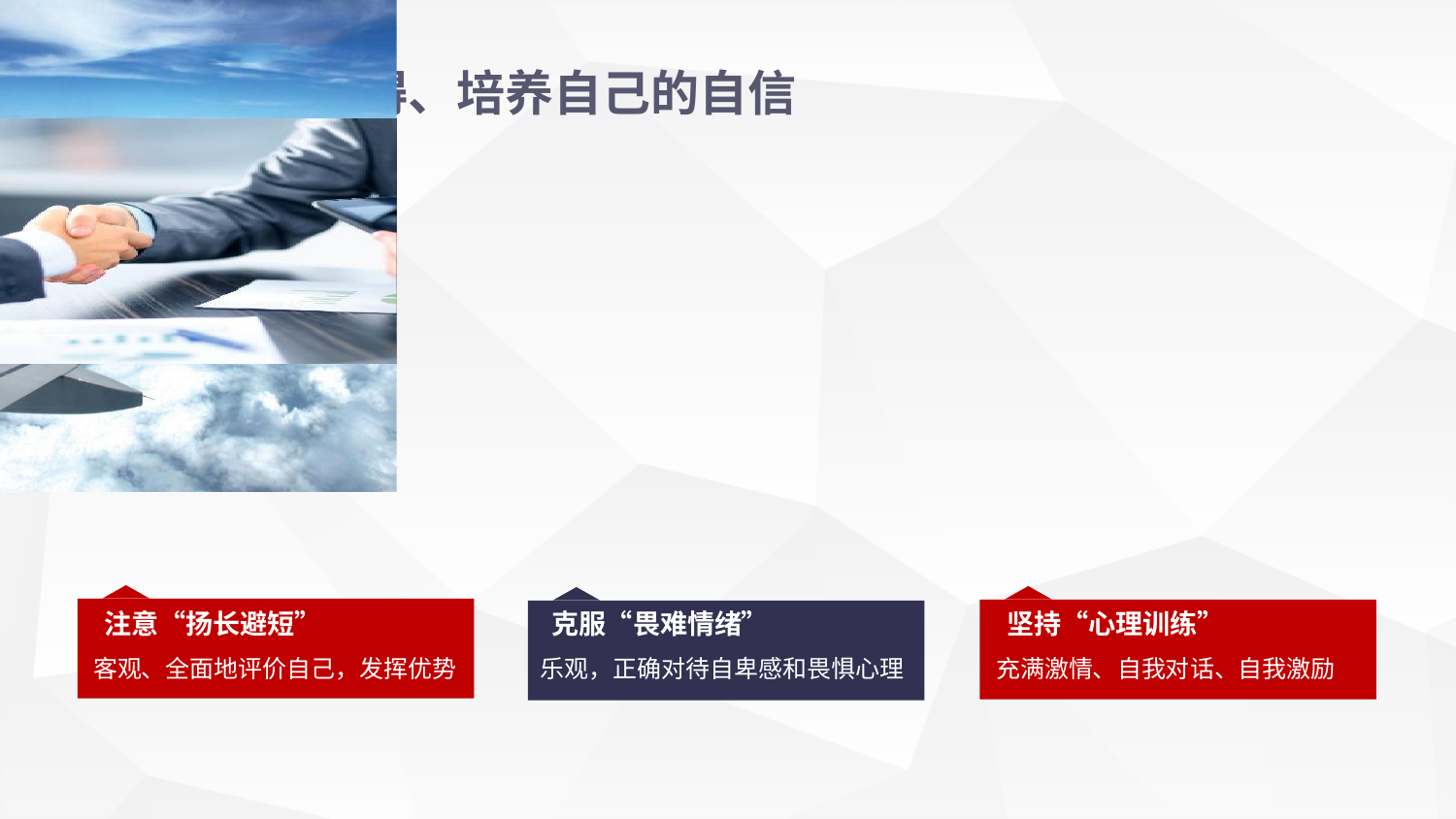

突破障碍、培养自己的自信

 注意“扬长避短”
 克服“畏难情绪”
 坚持“心理训练”
客观、全面地评价自己，发挥优势
乐观，正确对待自卑感和畏惧心理
充满激情、自我对话、自我激励